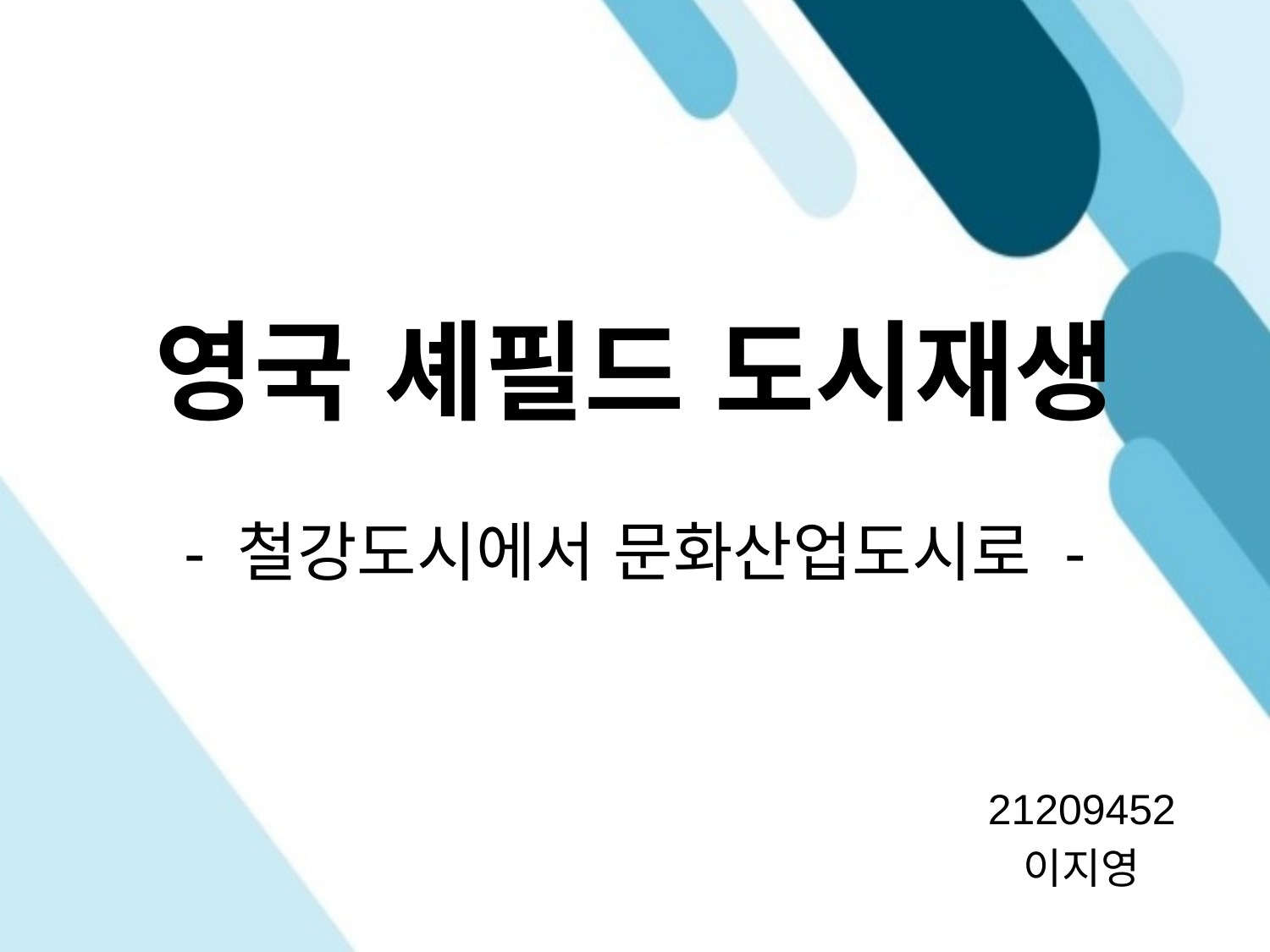

# 영국 셰필드 도시재생 - 철강도시에서 문화산업도시로 -
21209452
이지영